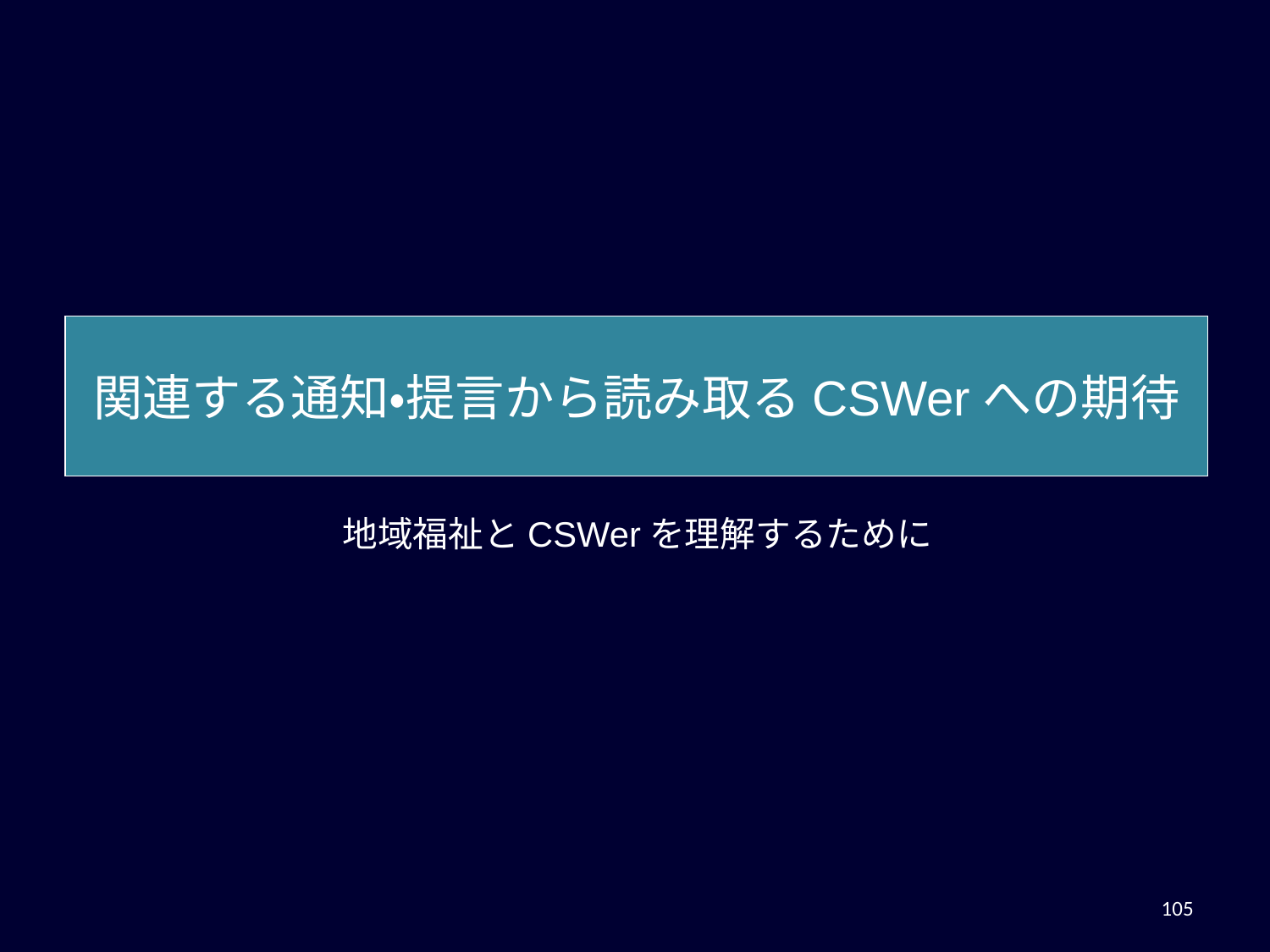

関連する通知・提言から読み取るCSWerへの期待
地域福祉とCSWerを理解するために
105